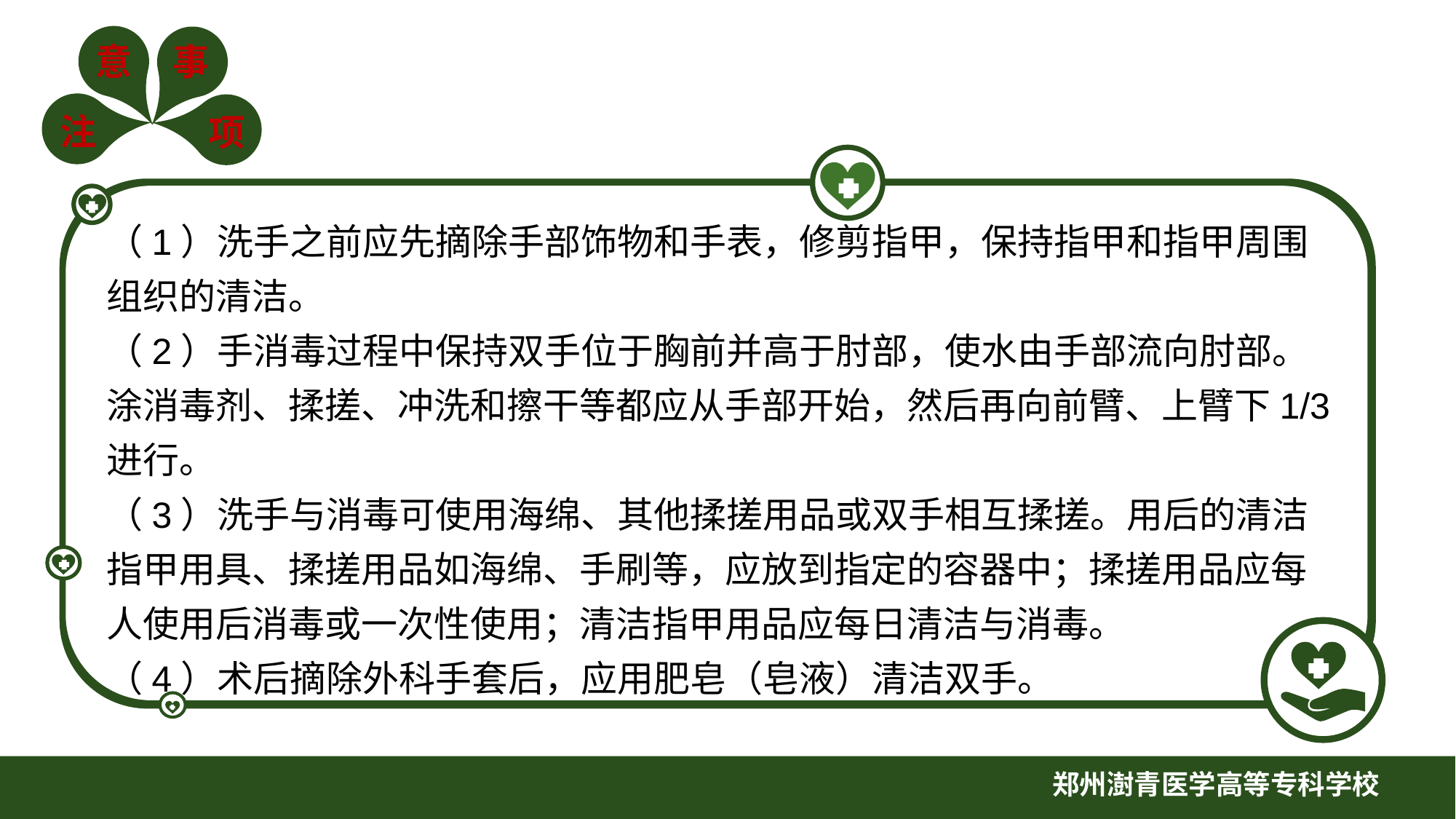

（1）洗手之前应先摘除手部饰物和手表，修剪指甲，保持指甲和指甲周围组织的清洁。
（2）手消毒过程中保持双手位于胸前并高于肘部，使水由手部流向肘部。涂消毒剂、揉搓、冲洗和擦干等都应从手部开始，然后再向前臂、上臂下1/3进行。
（3）洗手与消毒可使用海绵、其他揉搓用品或双手相互揉搓。用后的清洁指甲用具、揉搓用品如海绵、手刷等，应放到指定的容器中；揉搓用品应每人使用后消毒或一次性使用；清洁指甲用品应每日清洁与消毒。
（4）术后摘除外科手套后，应用肥皂（皂液）清洁双手。
郑州澍青医学高等专科学校